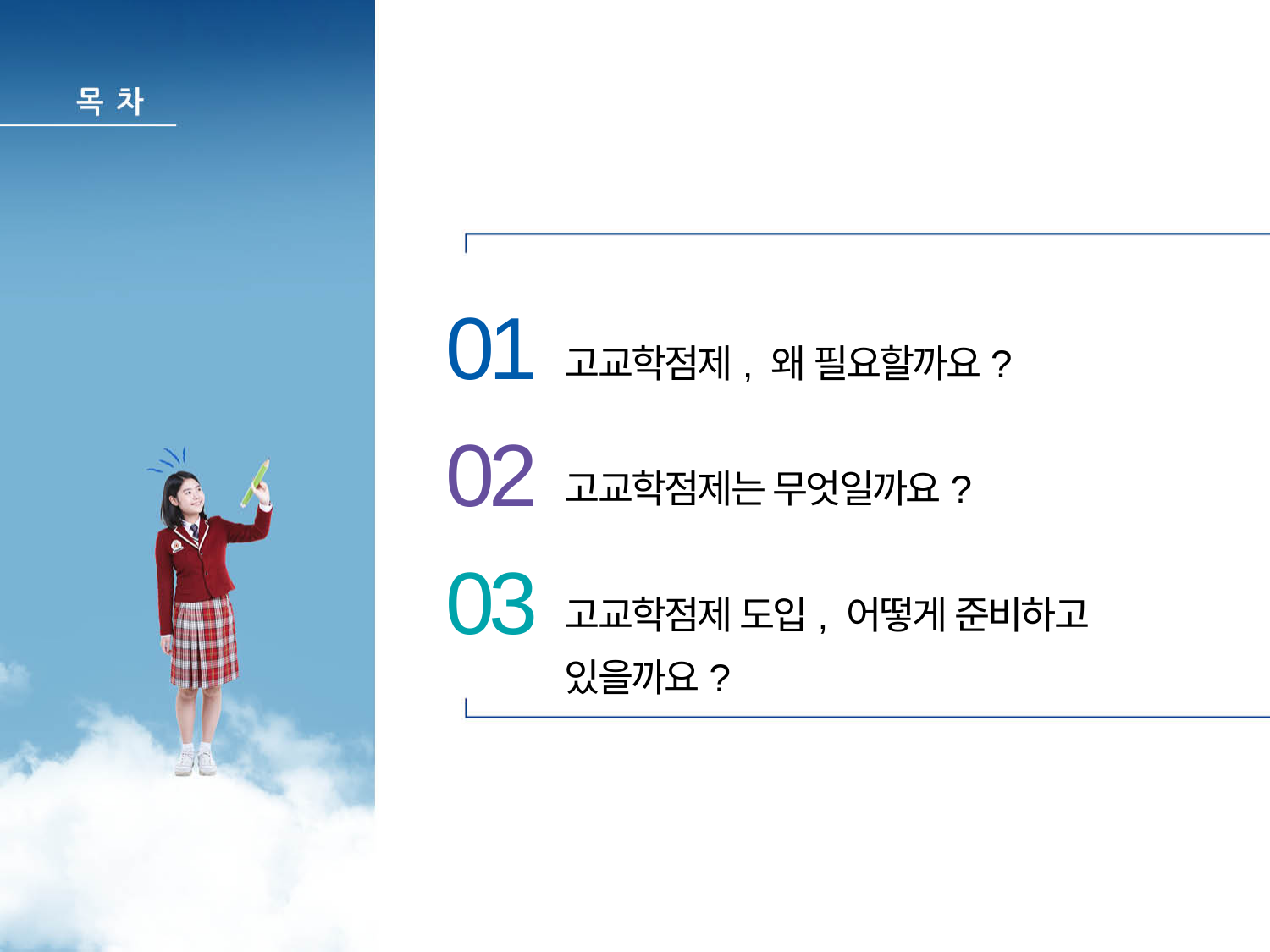

01
고교학점제, 왜 필요할까요?

고교학점제는 무엇일까요?

고교학점제 도입, 어떻게 준비하고 있을까요?
02
03